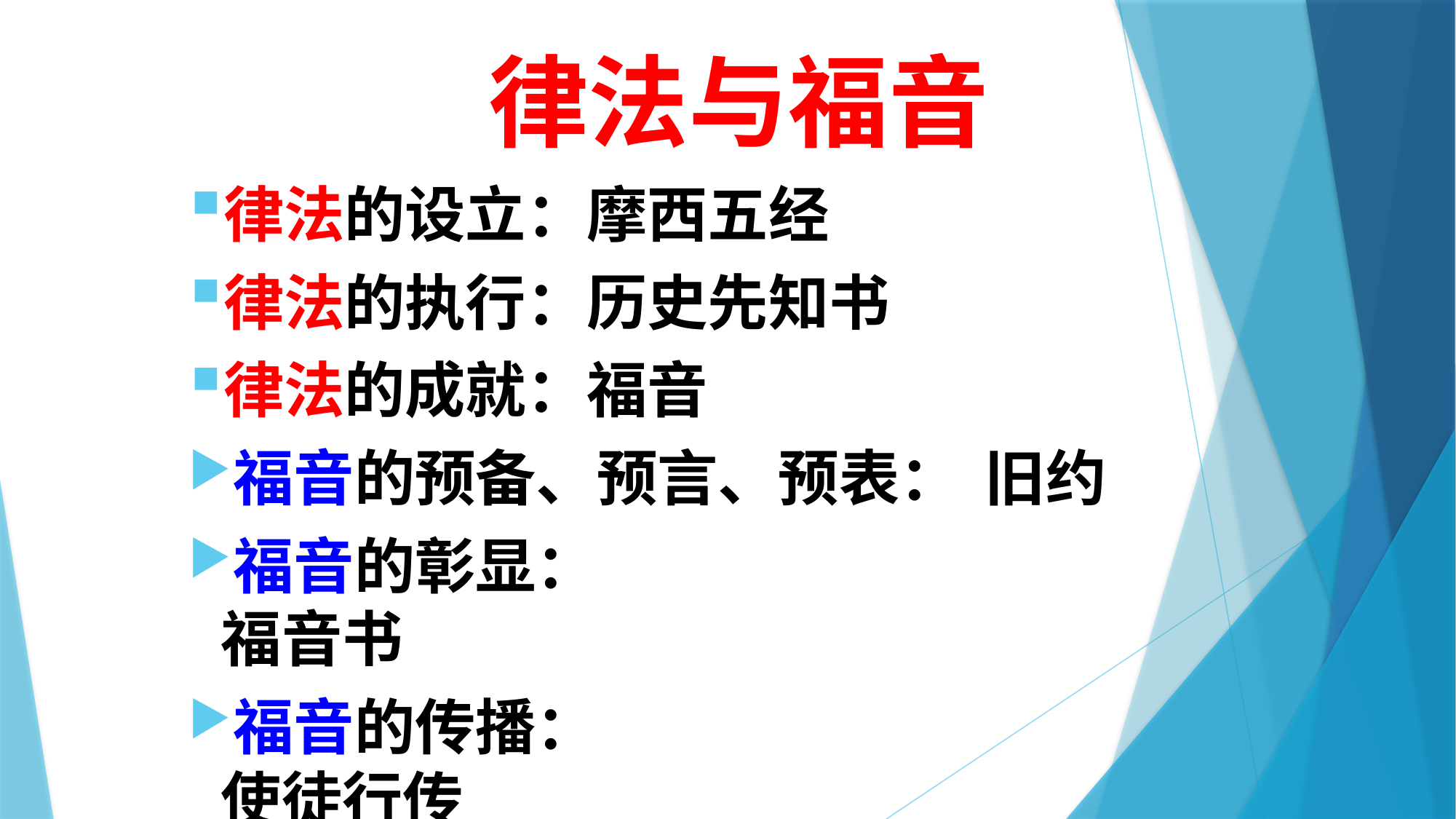

律法与福音
律法的设立：摩西五经
律法的执行：历史先知书
律法的成就：福音
福音的预备、预言、预表：	旧约
福音的彰显：							福音书
福音的传播：							使徒行传
福音的得胜：						书信、启示录